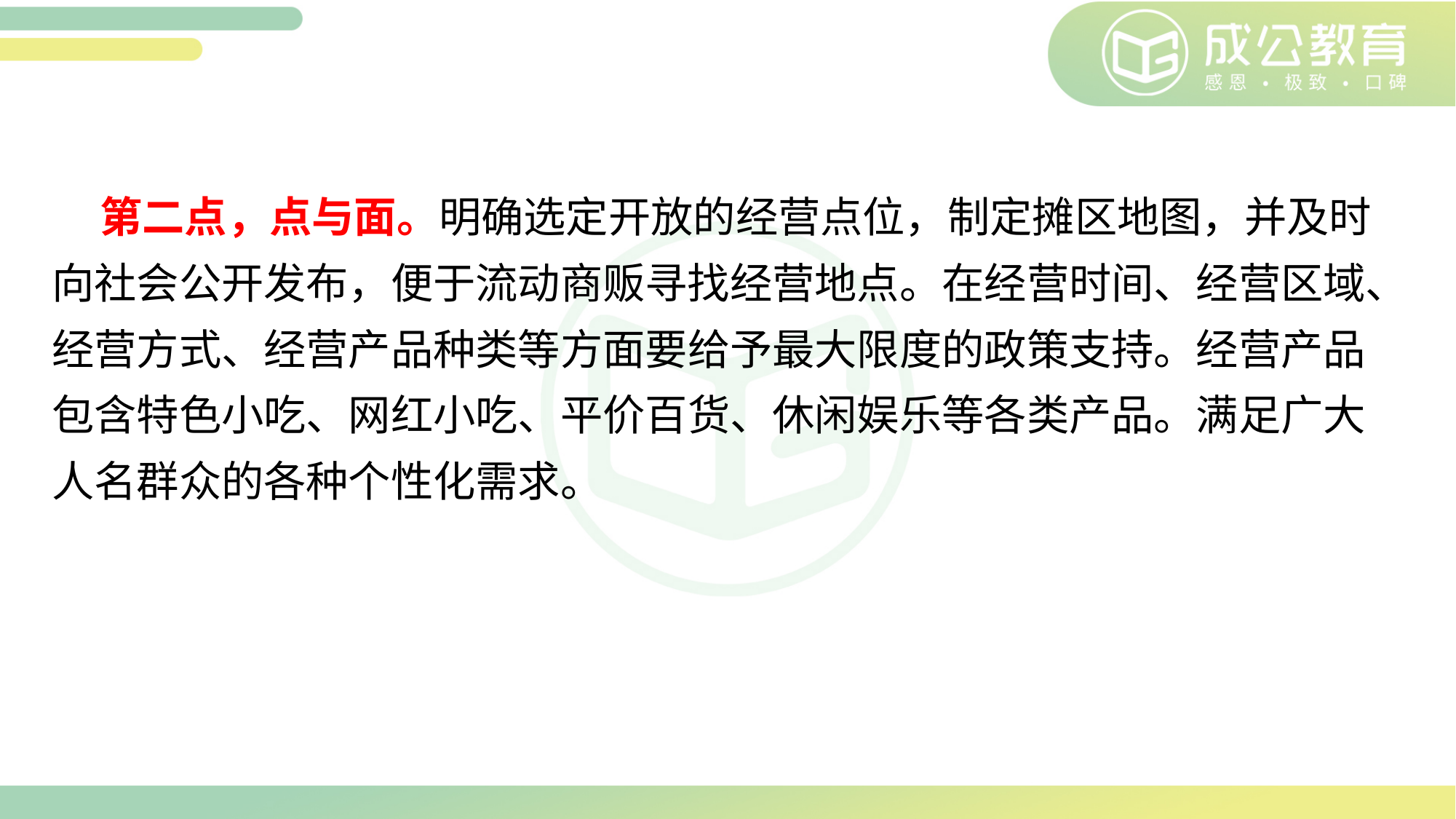

第二点，点与面。明确选定开放的经营点位，制定摊区地图，并及时向社会公开发布，便于流动商贩寻找经营地点。在经营时间、经营区域、经营方式、经营产品种类等方面要给予最大限度的政策支持。经营产品包含特色小吃、网红小吃、平价百货、休闲娱乐等各类产品。满足广大人名群众的各种个性化需求。